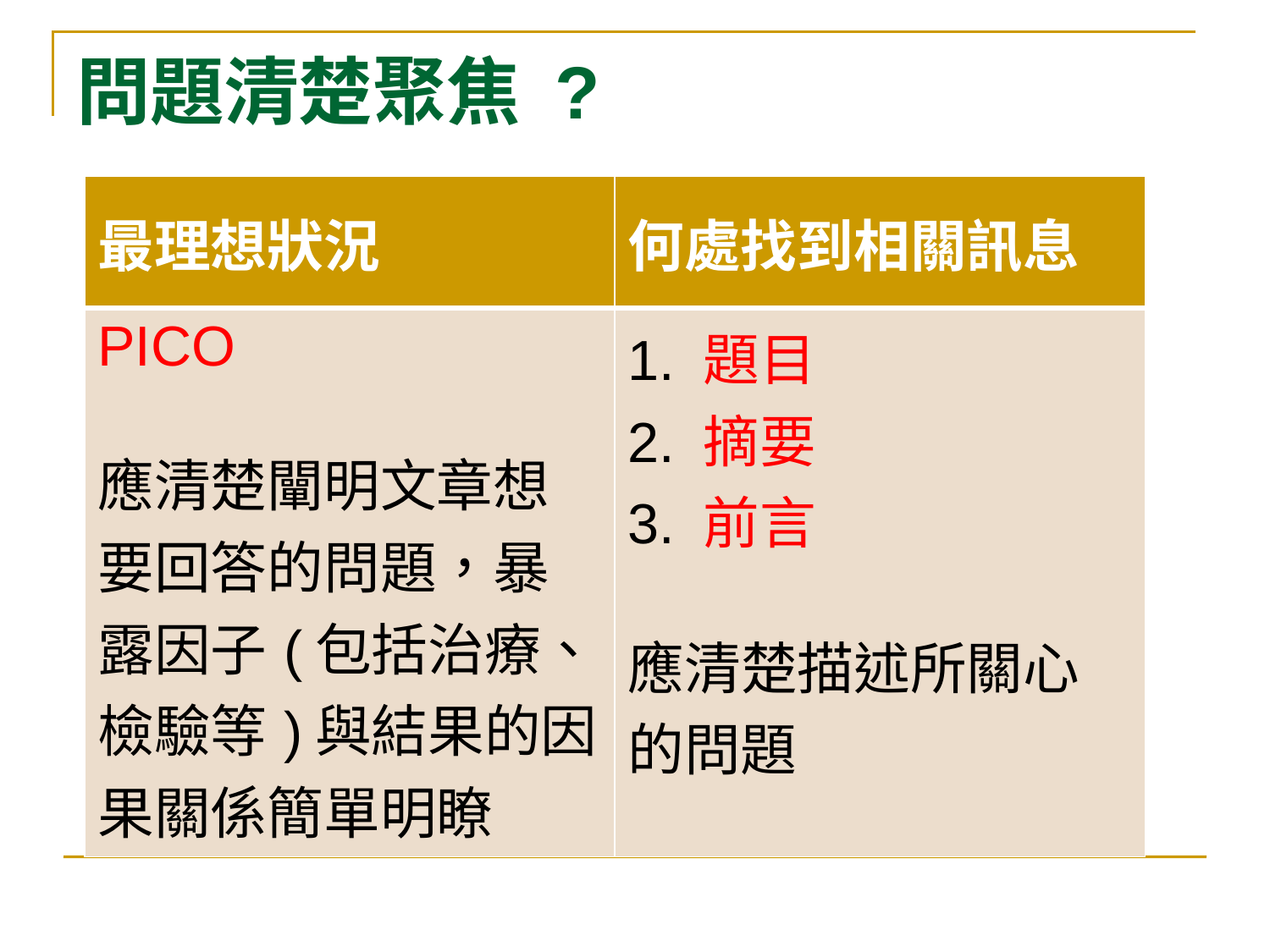

# 問題清楚聚焦 ?
| 最理想狀況 | 何處找到相關訊息 |
| --- | --- |
| PICO 應清楚闡明文章想要回答的問題，暴露因子(包括治療、檢驗等)與結果的因果關係簡單明瞭 | 1. 題目 2. 摘要 3. 前言 應清楚描述所關心的問題 |